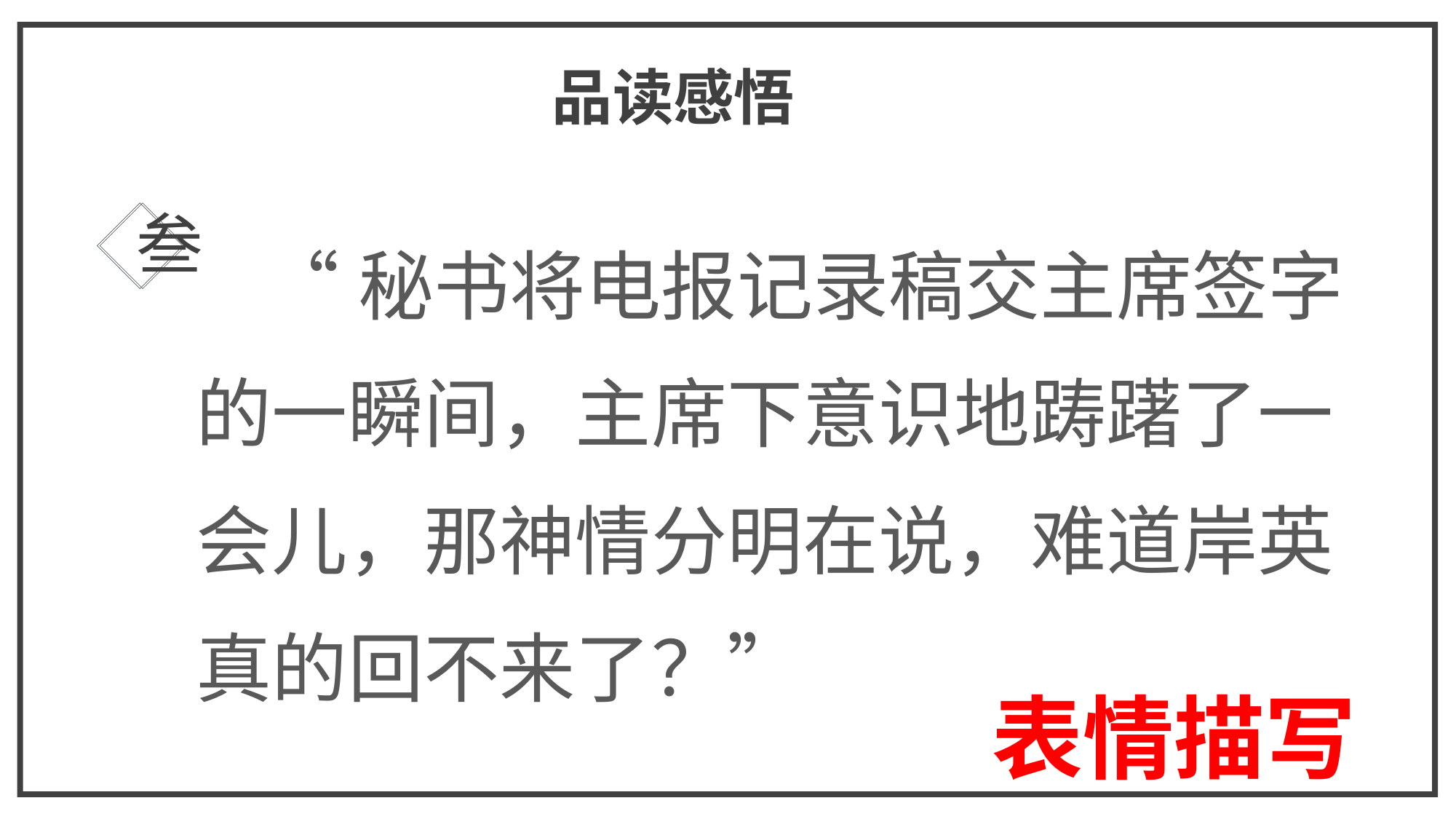

品读感悟
    “秘书将电报记录稿交主席签字的一瞬间，主席下意识地踌躇了一会儿，那神情分明在说，难道岸英真的回不来了？”
叁

表情描写